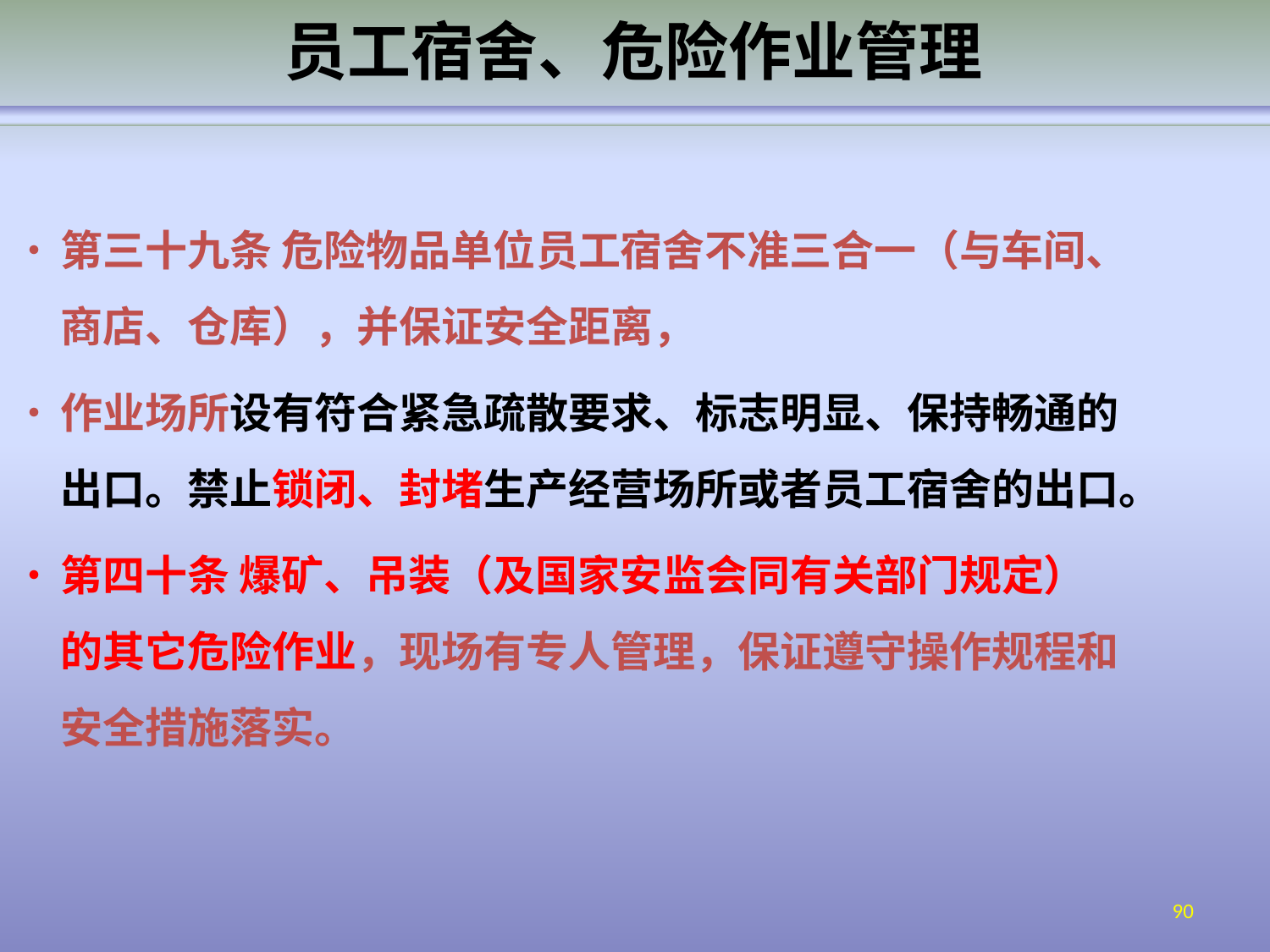

# 员工宿舍、危险作业管理
•	第三十九条 危险物品单位员工宿舍不准三合一（与车间、 商店、仓库），并保证安全距离，
•	作业场所设有符合紧急疏散要求、标志明显、保持畅通的 出口。禁止锁闭、封堵生产经营场所或者员工宿舍的出口。
•	第四十条 爆矿、吊装（及国家安监会同有关部门规定） 的其它危险作业，现场有专人管理，保证遵守操作规程和 安全措施落实。
90